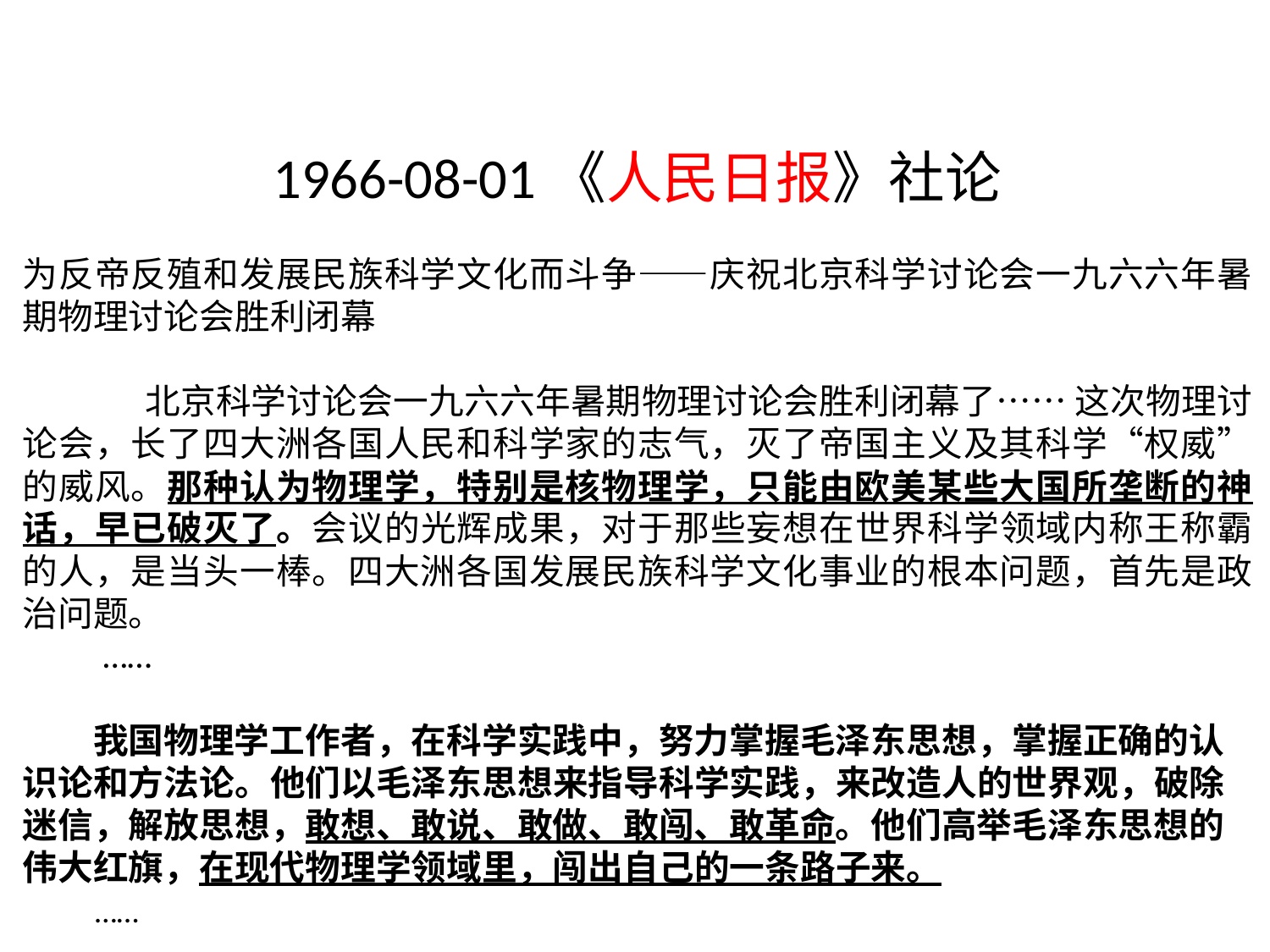

1966-08-01《人民日报》社论

为反帝反殖和发展民族科学文化而斗争——庆祝北京科学讨论会一九六六年暑期物理讨论会胜利闭幕

　　　  北京科学讨论会一九六六年暑期物理讨论会胜利闭幕了…… 这次物理讨论会，长了四大洲各国人民和科学家的志气，灭了帝国主义及其科学“权威”的威风。那种认为物理学，特别是核物理学，只能由欧美某些大国所垄断的神话，早已破灭了。会议的光辉成果，对于那些妄想在世界科学领域内称王称霸的人，是当头一棒。四大洲各国发展民族科学文化事业的根本问题，首先是政治问题。
          ……

　　我国物理学工作者，在科学实践中，努力掌握毛泽东思想，掌握正确的认识论和方法论。他们以毛泽东思想来指导科学实践，来改造人的世界观，破除迷信，解放思想，敢想、敢说、敢做、敢闯、敢革命。他们高举毛泽东思想的伟大红旗，在现代物理学领域里，闯出自己的一条路子来。
         ……